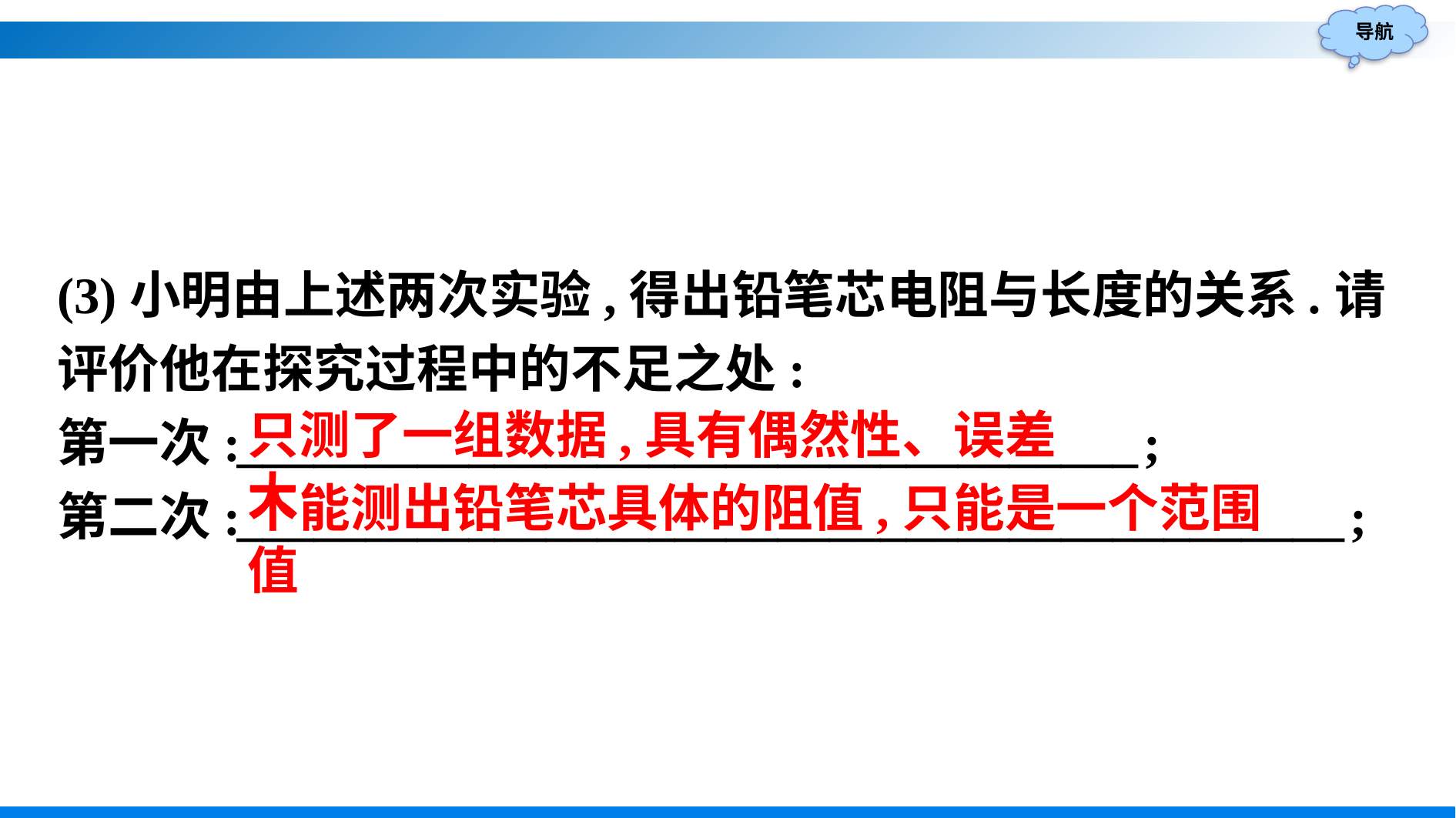

(3)小明由上述两次实验,得出铅笔芯电阻与长度的关系.请评价他在探究过程中的不足之处:
第一次:___________________________________;
第二次:___________________________________________;
只测了一组数据,具有偶然性、误差大
不能测出铅笔芯具体的阻值,只能是一个范围值